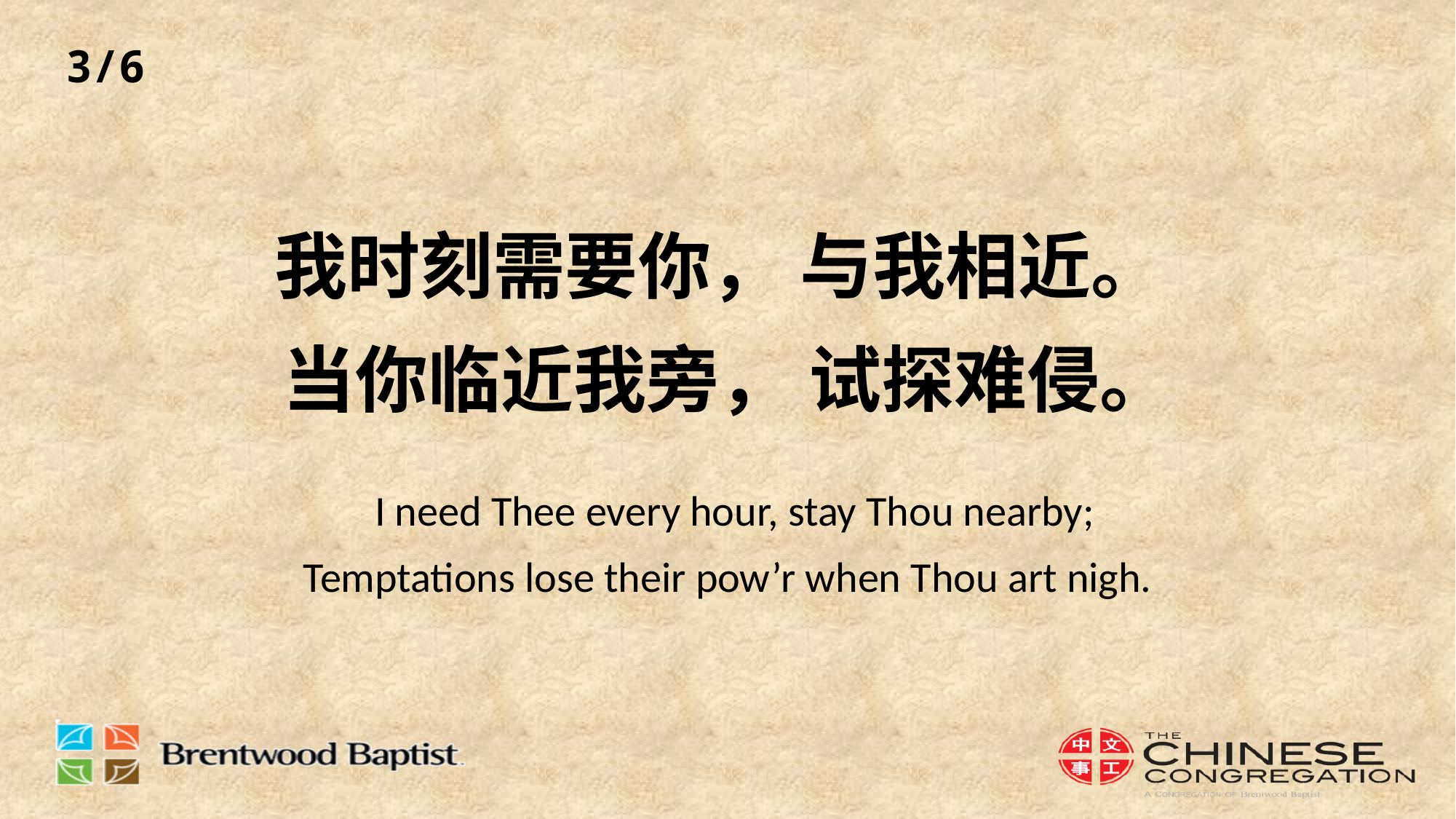

3/6
# 我时刻需要你， 与我相近。 当你临近我旁， 试探难侵。 I need Thee every hour, stay Thou nearby; Temptations lose their pow’r when Thou art nigh.